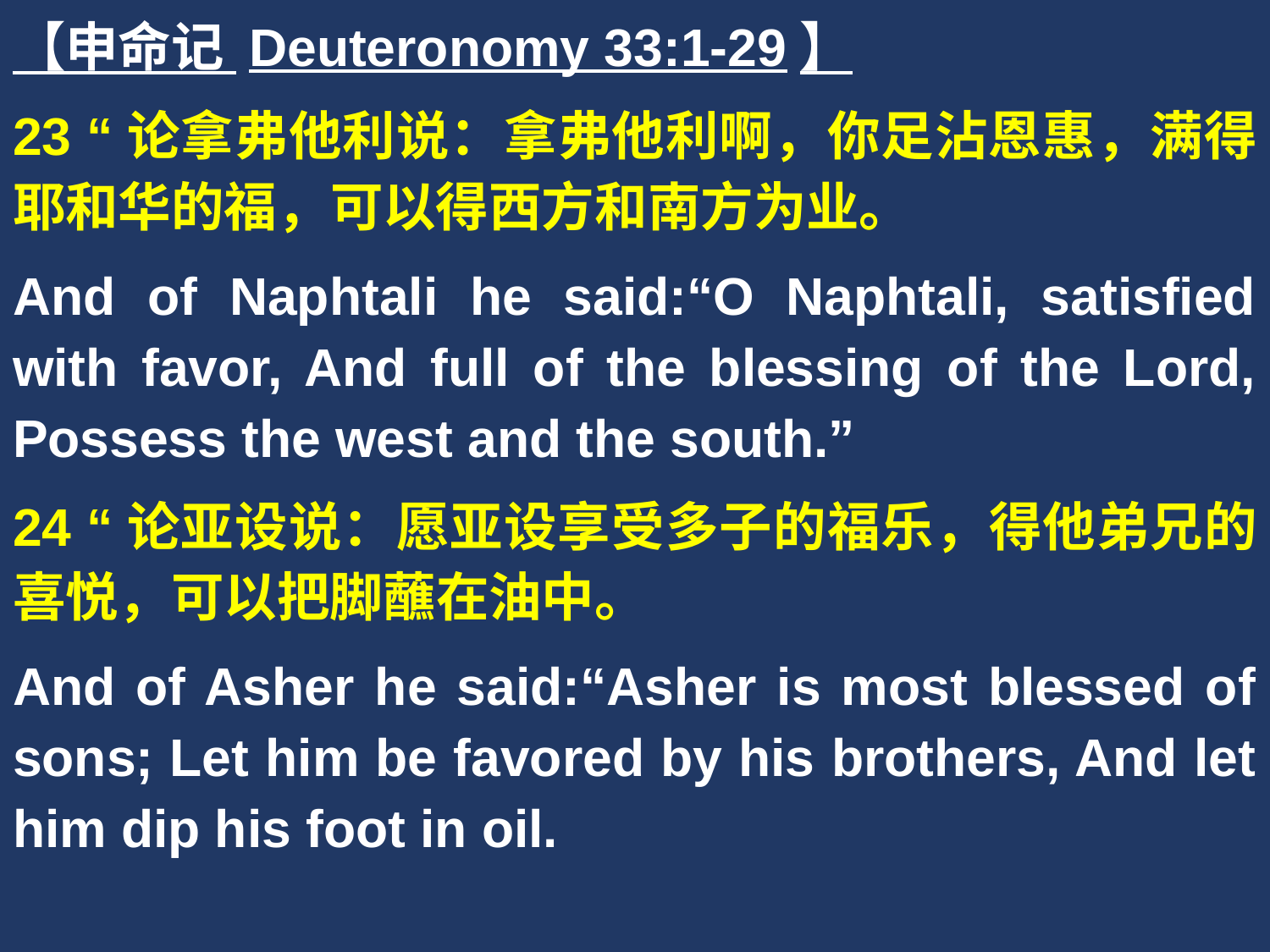

【申命记 Deuteronomy 33:1-29】
23 “论拿弗他利说：拿弗他利啊，你足沾恩惠，满得耶和华的福，可以得西方和南方为业。
And of Naphtali he said:“O Naphtali, satisfied with favor, And full of the blessing of the Lord, Possess the west and the south.”
24 “论亚设说：愿亚设享受多子的福乐，得他弟兄的喜悦，可以把脚蘸在油中。
And of Asher he said:“Asher is most blessed of sons; Let him be favored by his brothers, And let him dip his foot in oil.